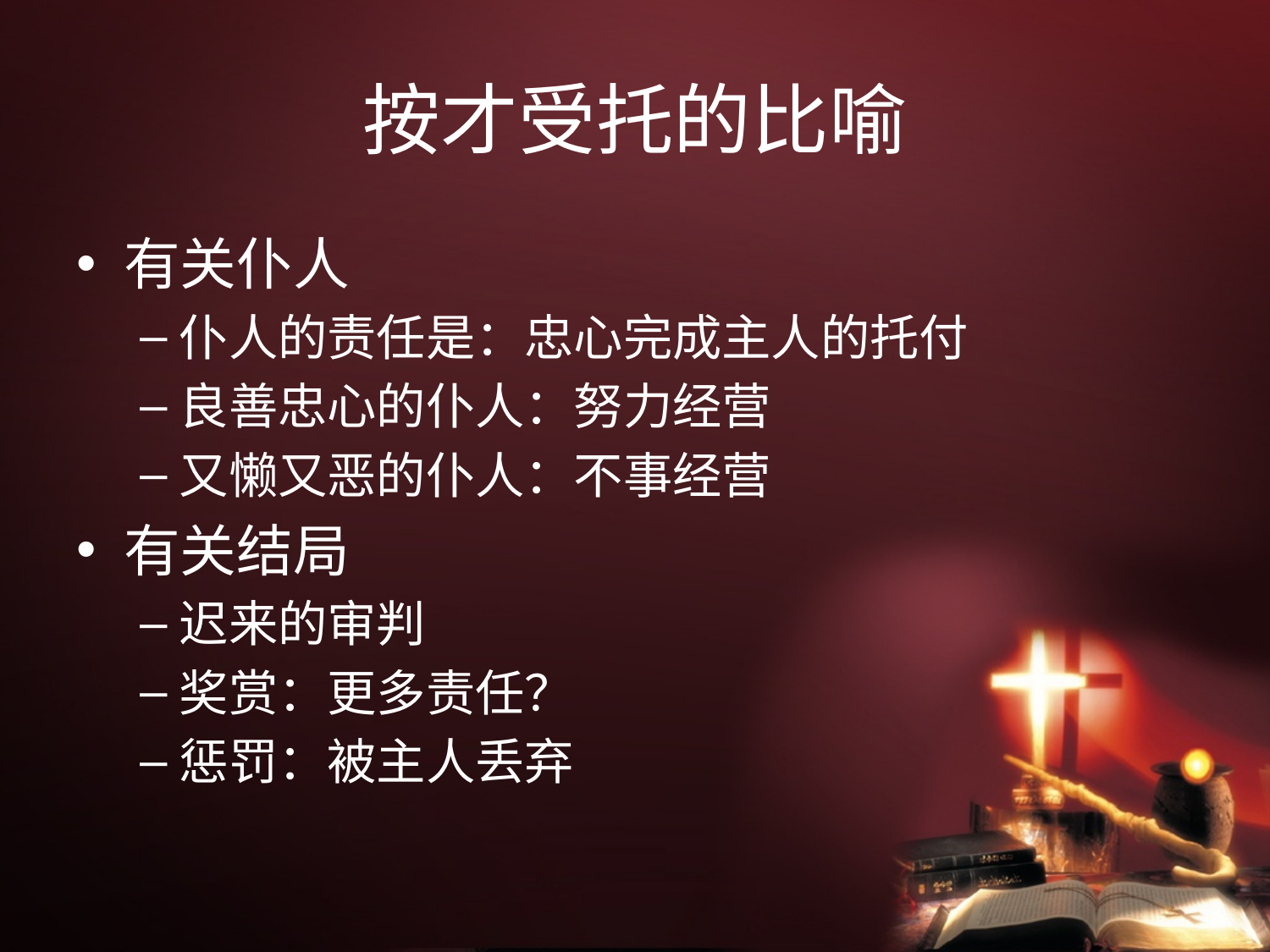

# 按才受托的比喻
有关仆人
仆人的责任是：忠心完成主人的托付
良善忠心的仆人：努力经营
又懒又恶的仆人：不事经营
有关结局
迟来的审判
奖赏：更多责任？
惩罚：被主人丢弃